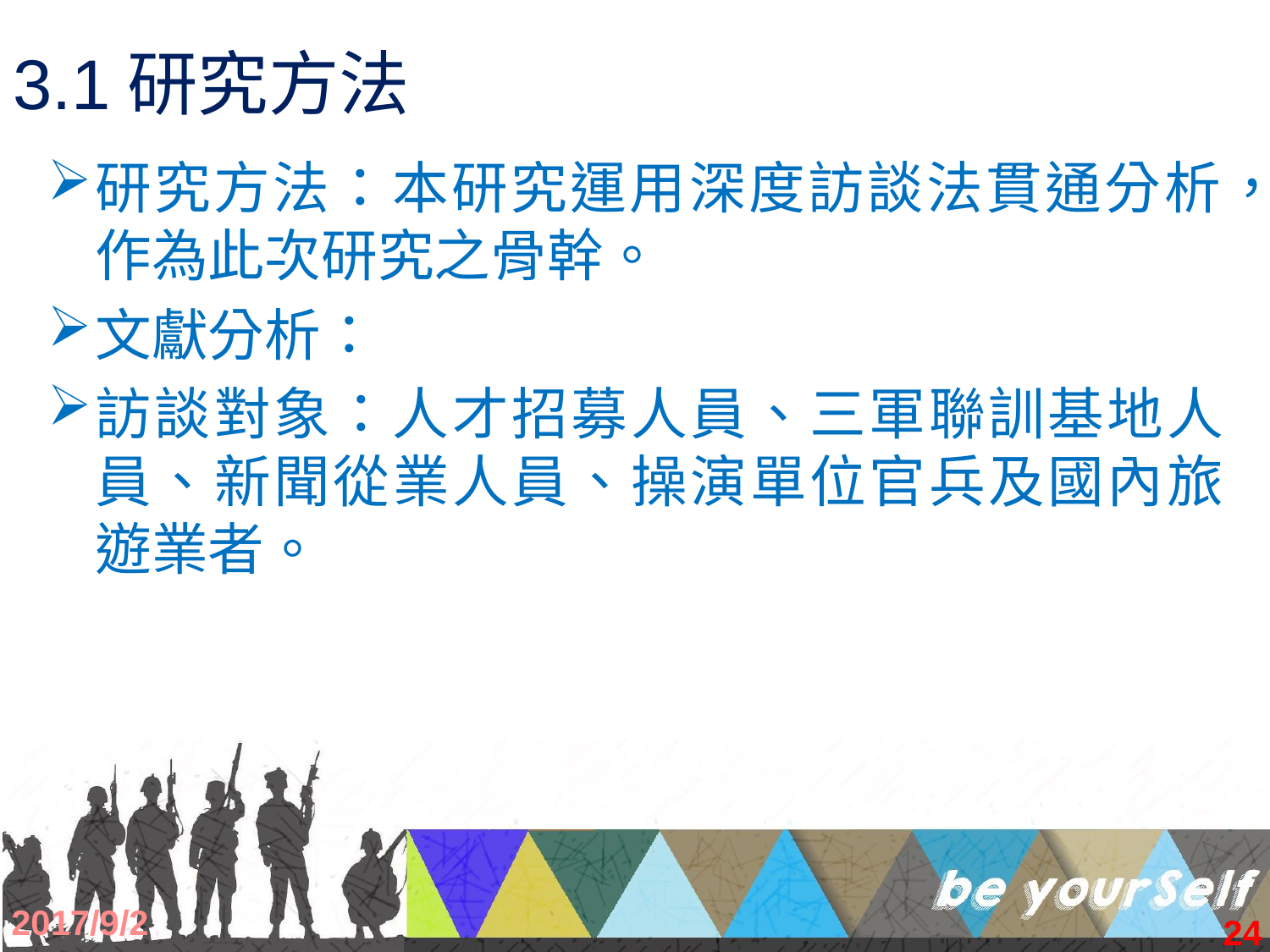

# 3.1研究方法
研究方法：本研究運用深度訪談法貫通分析，作為此次研究之骨幹。
文獻分析：
訪談對象：人才招募人員、三軍聯訓基地人員、新聞從業人員、操演單位官兵及國內旅遊業者。
2017/9/2
24